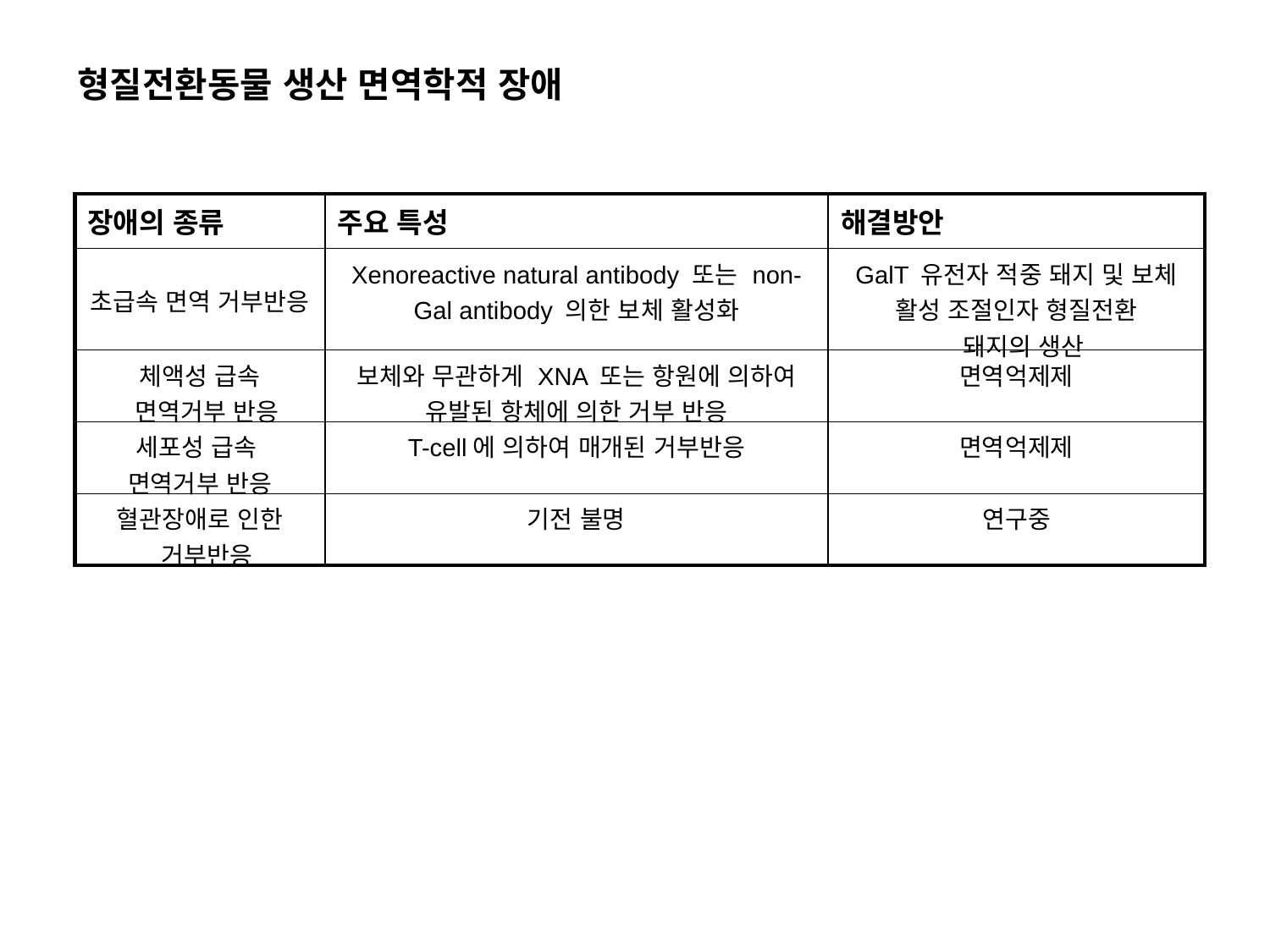

형질전환동물 생산 면역학적 장애
| 장애의 종류 | 주요 특성 | 해결방안 |
| --- | --- | --- |
| 초급속 면역 거부반응 | Xenoreactive natural antibody 또는 non-Gal antibody 의한 보체 활성화 | GalT 유전자 적중 돼지 및 보체 활성 조절인자 형질전환 돼지의 생산 |
| 체액성 급속 면역거부 반응 | 보체와 무관하게 XNA 또는 항원에 의하여 유발된 항체에 의한 거부 반응 | 면역억제제 |
| 세포성 급속 면역거부 반응 | T-cell에 의하여 매개된 거부반응 | 면역억제제 |
| 혈관장애로 인한 거부반응 | 기전 불명 | 연구중 |